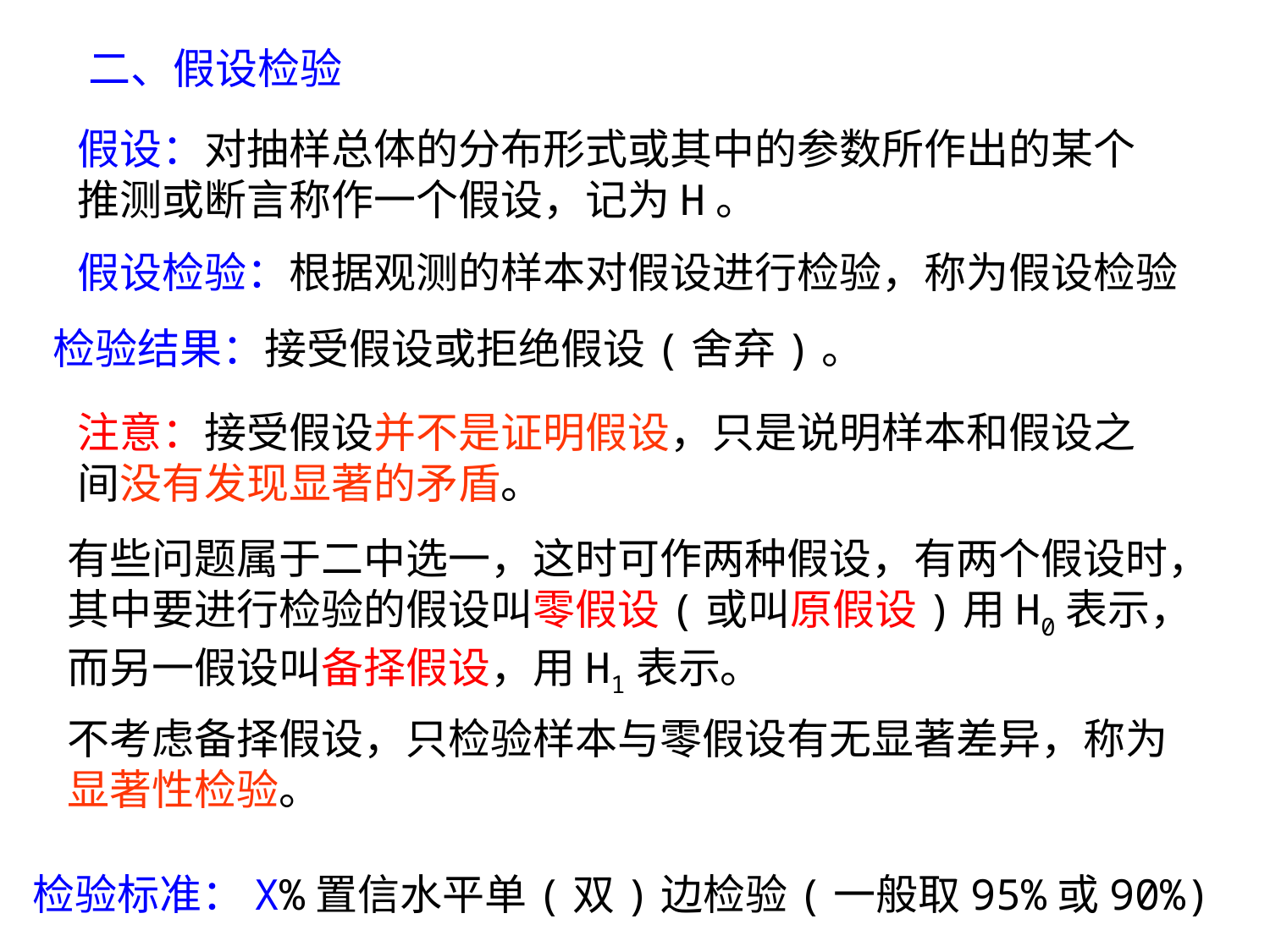

二、假设检验
假设：对抽样总体的分布形式或其中的参数所作出的某个推测或断言称作一个假设，记为H。
假设检验：根据观测的样本对假设进行检验，称为假设检验
检验结果：接受假设或拒绝假设(舍弃)。
注意：接受假设并不是证明假设，只是说明样本和假设之间没有发现显著的矛盾。
有些问题属于二中选一，这时可作两种假设，有两个假设时，其中要进行检验的假设叫零假设(或叫原假设)用H0表示，而另一假设叫备择假设，用H1表示。
不考虑备择假设，只检验样本与零假设有无显著差异，称为显著性检验。
检验标准：X%置信水平单(双)边检验(一般取95%或90%)
50